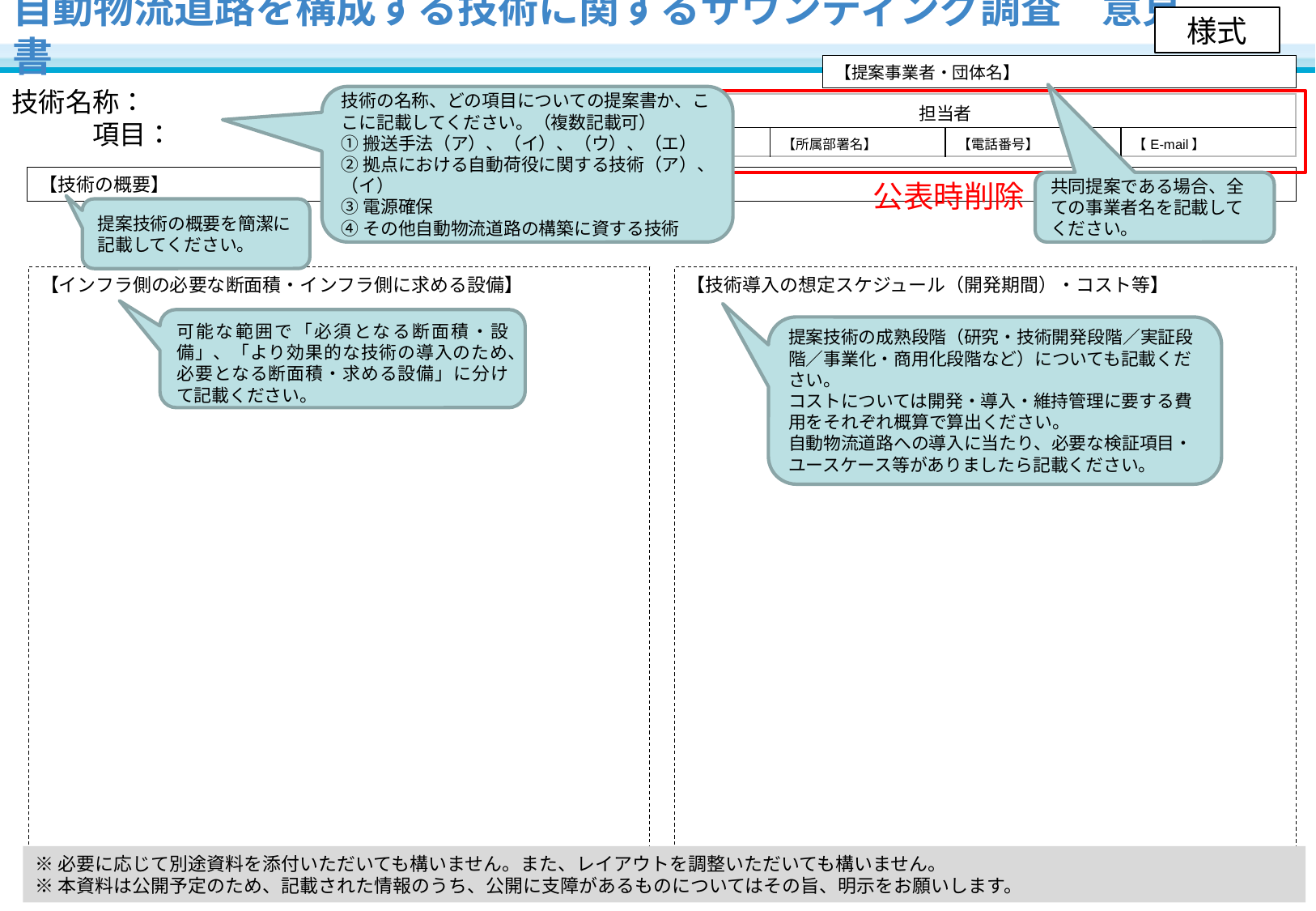

# 自動物流道路を構成する技術に関するサウンディング調査　意見書
様式
【提案事業者・団体名】
技術名称：
　　　項目：
技術の名称、どの項目についての提案書か、ここに記載してください。（複数記載可）
①搬送手法（ア）、（イ）、（ウ）、（エ）
②拠点における自動荷役に関する技術（ア）、（イ）
③電源確保
④その他自動物流道路の構築に資する技術

| 担当者 |  |  |  |
| --- | --- | --- | --- |
| 【氏名】 | 【所属部署名】 | 【電話番号】 | 【E-mail】 |
【技術の概要】
公表時削除
共同提案である場合、全ての事業者名を記載してください。
提案技術の概要を簡潔に記載してください。
【技術導入の想定スケジュール（開発期間）・コスト等】
【インフラ側の必要な断面積・インフラ側に求める設備】
可能な範囲で「必須となる断面積・設備」、「より効果的な技術の導入のため、必要となる断面積・求める設備」に分けて記載ください。
提案技術の成熟段階（研究・技術開発段階／実証段階／事業化・商用化段階など）についても記載ください。
コストについては開発・導入・維持管理に要する費用をそれぞれ概算で算出ください。
自動物流道路への導入に当たり、必要な検証項目・ユースケース等がありましたら記載ください。
※必要に応じて別途資料を添付いただいても構いません。また、レイアウトを調整いただいても構いません。
※本資料は公開予定のため、記載された情報のうち、公開に支障があるものについてはその旨、明示をお願いします。